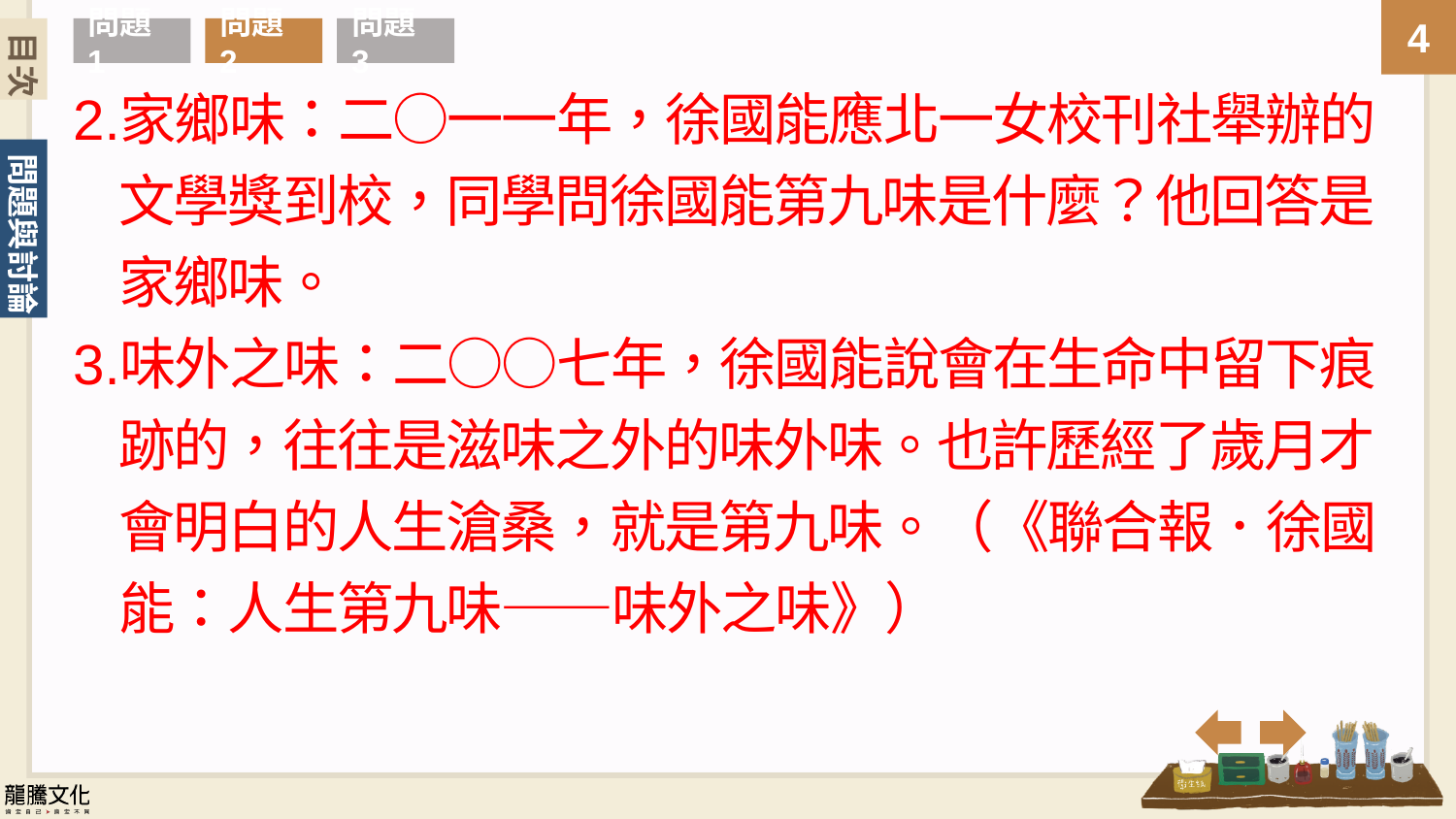

目次
問題1
問題2
問題3
家鄉味：二○一一年，徐國能應北一女校刊社舉辦的文學獎到校，同學問徐國能第九味是什麼？他回答是家鄉味。
味外之味：二○○七年，徐國能說會在生命中留下痕跡的，往往是滋味之外的味外味。也許歷經了歲月才會明白的人生滄桑，就是第九味。（《聯合報．徐國能：人生第九味——味外之味》）